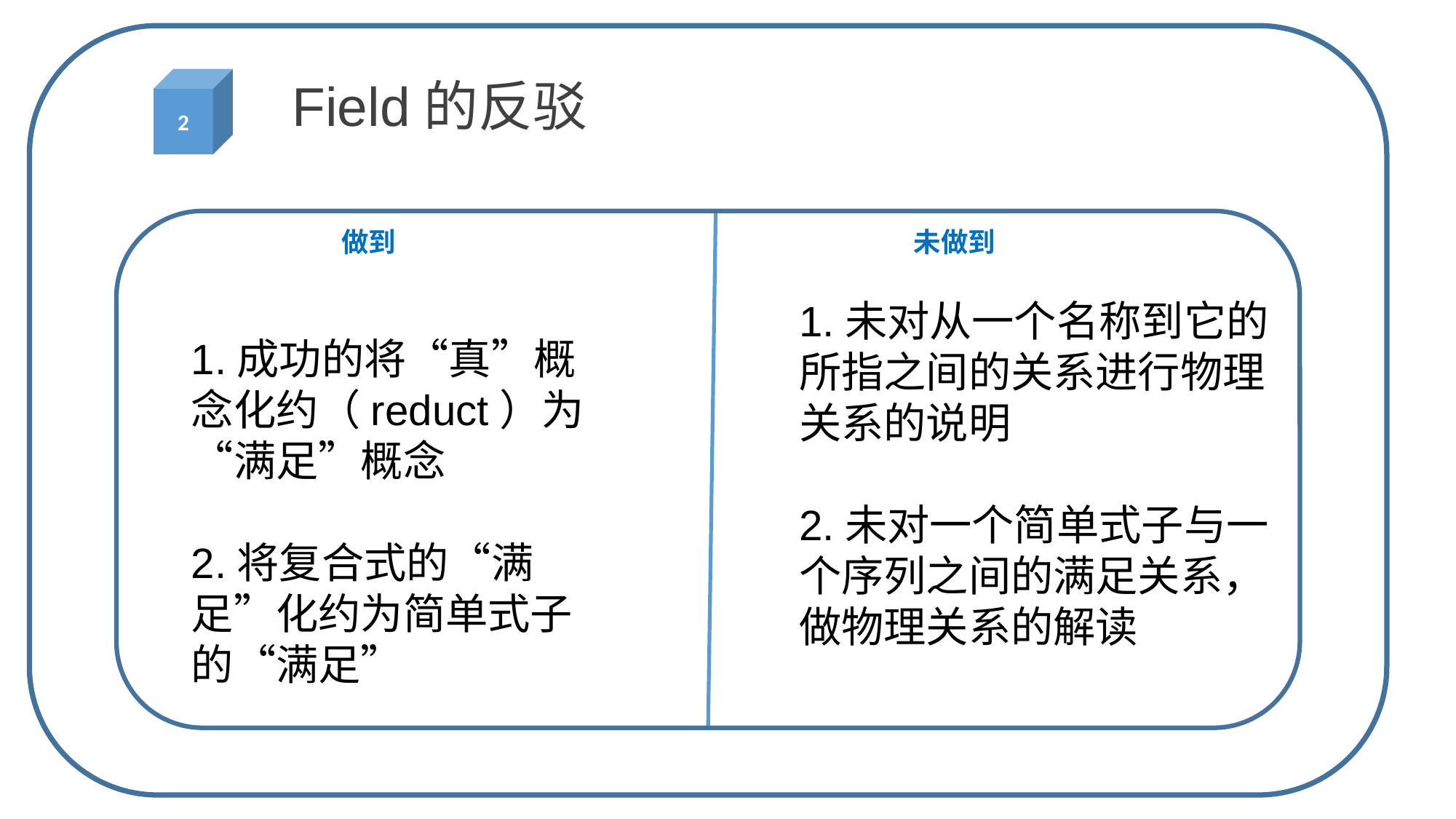

2
Field的反驳

做到
未做到
1.未对从一个名称到它的所指之间的关系进行物理关系的说明

2.未对一个简单式子与一个序列之间的满足关系，做物理关系的解读
1.成功的将“真”概念化约（reduct）为“满足”概念

2.将复合式的“满足”化约为简单式子的“满足”